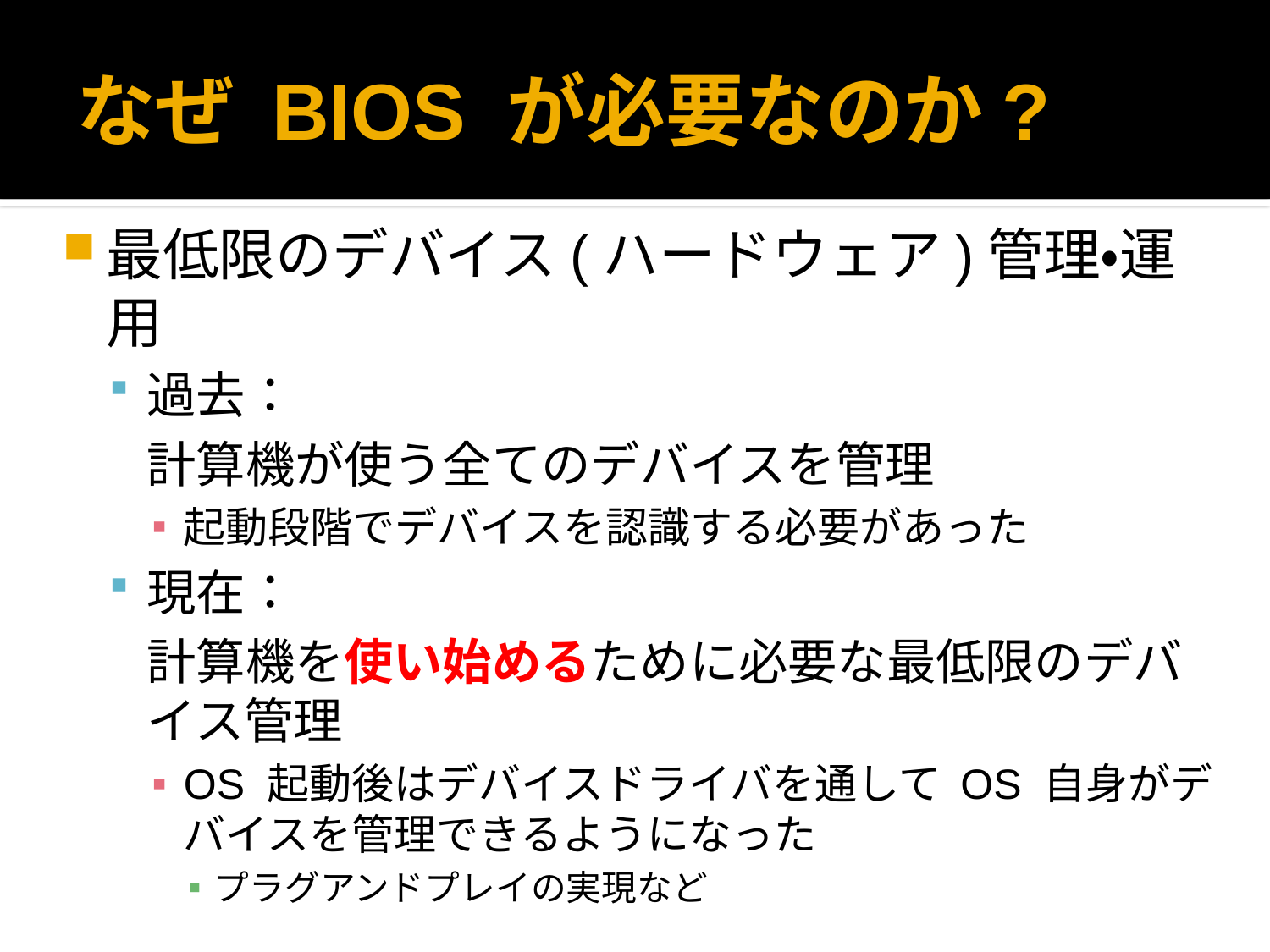

# なぜ BIOS が必要なのか?
最低限のデバイス(ハードウェア)管理・運用
過去：
	計算機が使う全てのデバイスを管理
起動段階でデバイスを認識する必要があった
現在：
	計算機を使い始めるために必要な最低限のデバイス管理
OS 起動後はデバイスドライバを通して OS 自身がデバイスを管理できるようになった
プラグアンドプレイの実現など